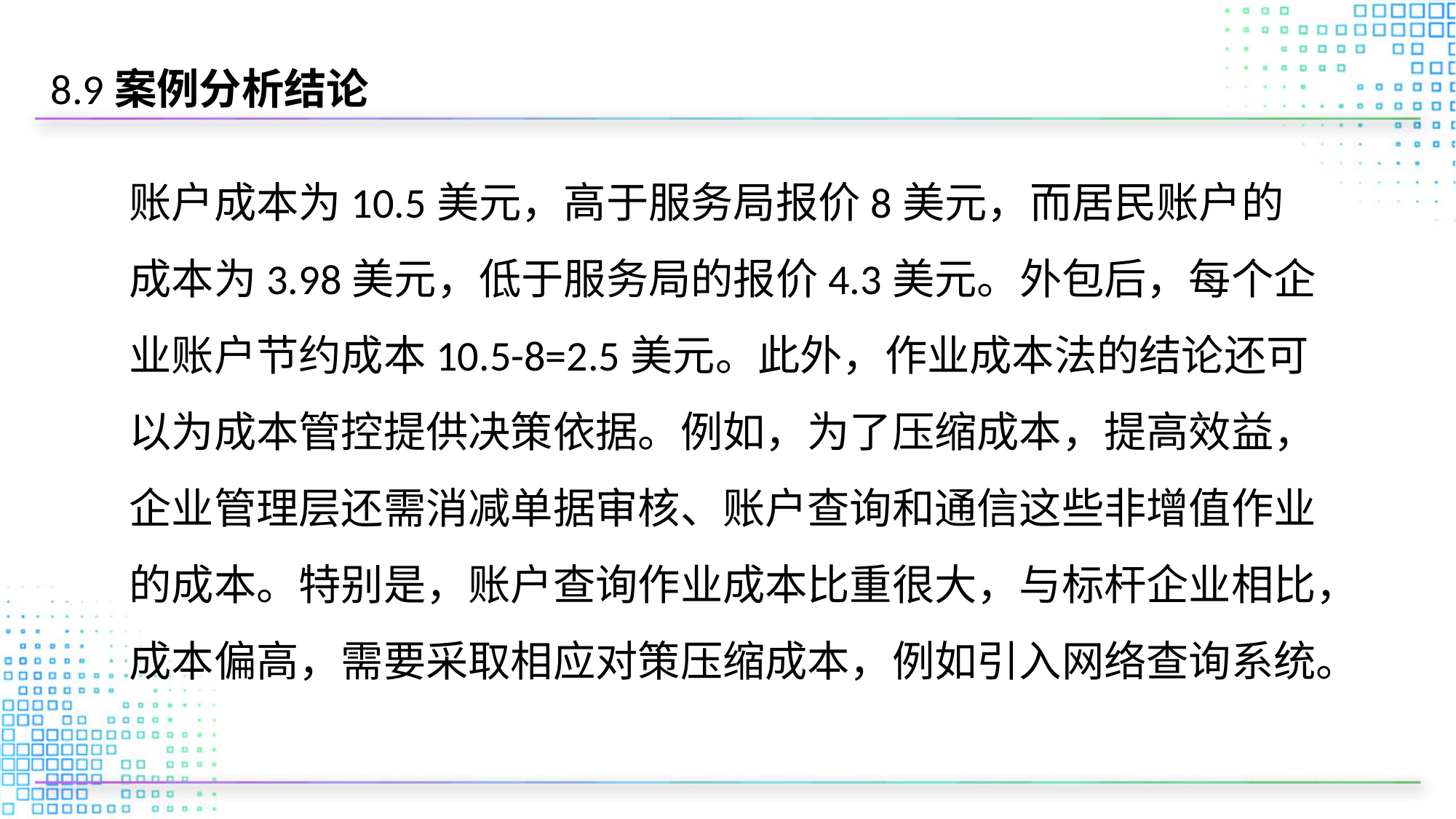

# 8.9案例分析结论
账户成本为10.5美元，高于服务局报价8美元，而居民账户的成本为3.98美元，低于服务局的报价4.3美元。外包后，每个企业账户节约成本10.5-8=2.5美元。此外，作业成本法的结论还可以为成本管控提供决策依据。例如，为了压缩成本，提高效益，企业管理层还需消减单据审核、账户查询和通信这些非增值作业的成本。特别是，账户查询作业成本比重很大，与标杆企业相比，成本偏高，需要采取相应对策压缩成本，例如引入网络查询系统。